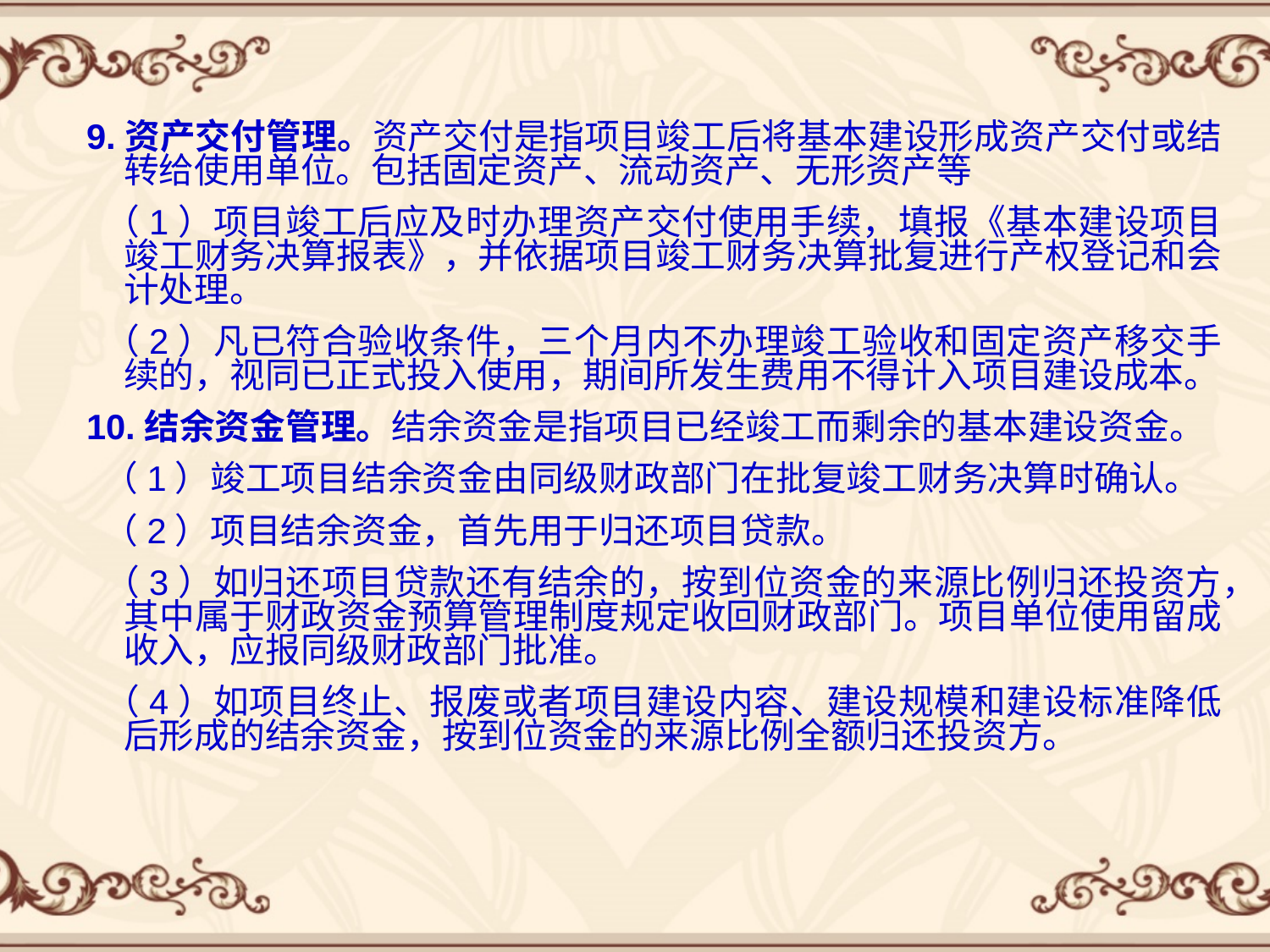

9.资产交付管理。资产交付是指项目竣工后将基本建设形成资产交付或结转给使用单位。包括固定资产、流动资产、无形资产等
 （1）项目竣工后应及时办理资产交付使用手续，填报《基本建设项目竣工财务决算报表》，并依据项目竣工财务决算批复进行产权登记和会计处理。
 （2）凡已符合验收条件，三个月内不办理竣工验收和固定资产移交手续的，视同已正式投入使用，期间所发生费用不得计入项目建设成本。
10.结余资金管理。结余资金是指项目已经竣工而剩余的基本建设资金。
 （1）竣工项目结余资金由同级财政部门在批复竣工财务决算时确认。
 （2）项目结余资金，首先用于归还项目贷款。
 （3）如归还项目贷款还有结余的，按到位资金的来源比例归还投资方，其中属于财政资金预算管理制度规定收回财政部门。项目单位使用留成收入，应报同级财政部门批准。
 （4）如项目终止、报废或者项目建设内容、建设规模和建设标准降低后形成的结余资金，按到位资金的来源比例全额归还投资方。